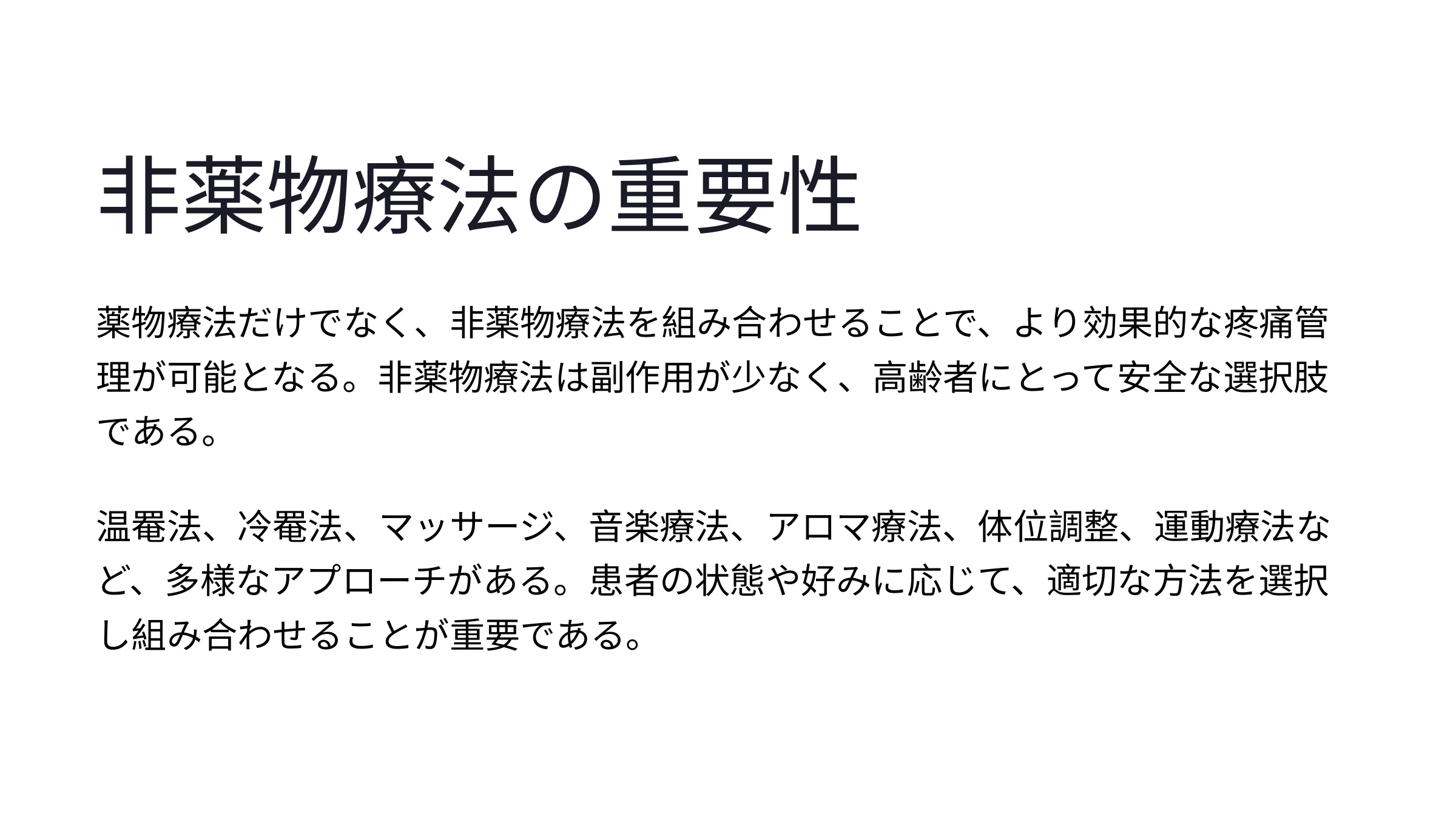

非薬物療法の重要性
薬物療法だけでなく、非薬物療法を組み合わせることで、より効果的な疼痛管理が可能となる。非薬物療法は副作用が少なく、高齢者にとって安全な選択肢である。
温罨法、冷罨法、マッサージ、音楽療法、アロマ療法、体位調整、運動療法など、多様なアプローチがある。患者の状態や好みに応じて、適切な方法を選択し組み合わせることが重要である。